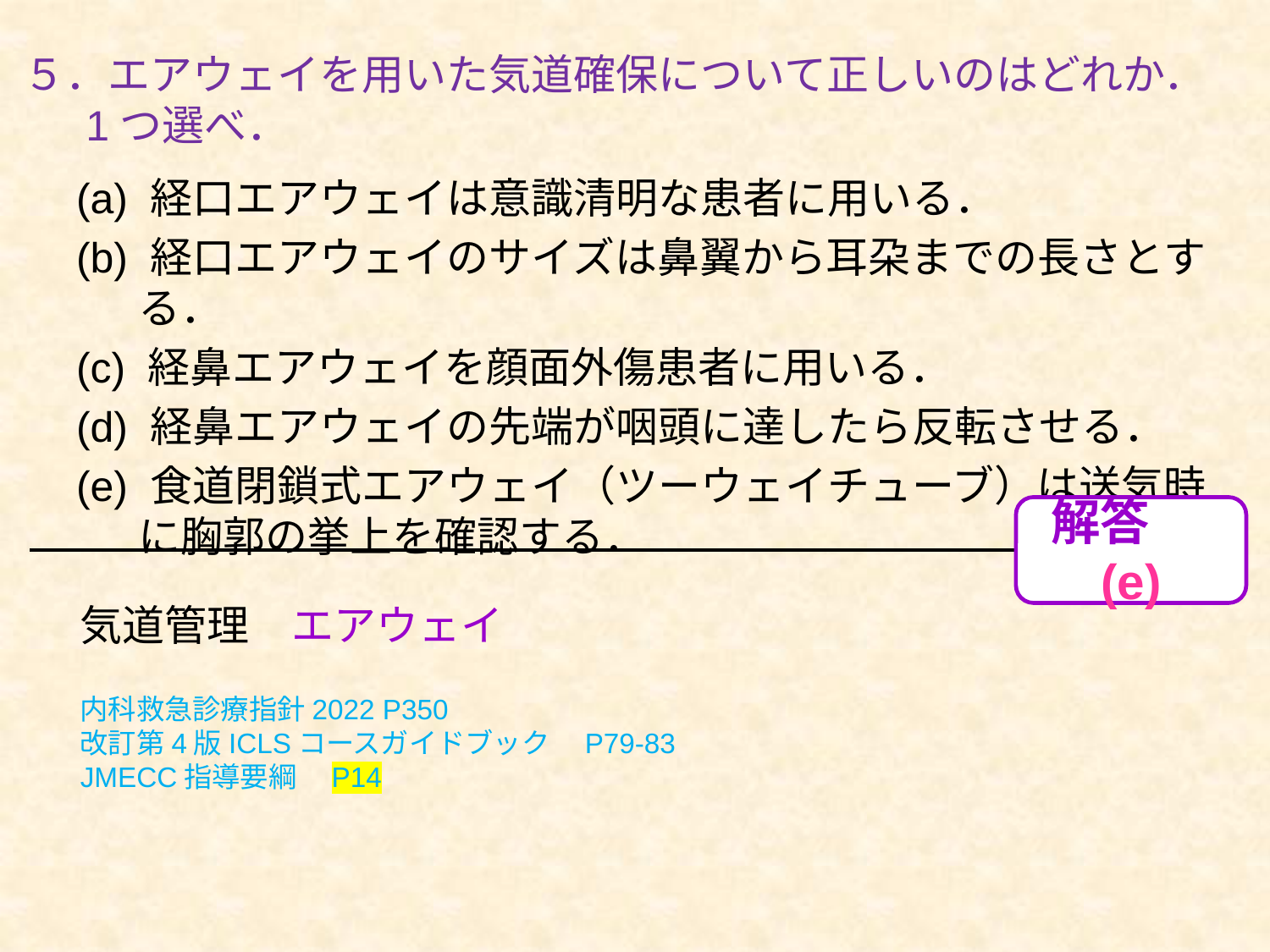

# ５．エアウェイを用いた気道確保について正しいのはどれか．1つ選べ．
(a) 経口エアウェイは意識清明な患者に用いる．
(b) 経口エアウェイのサイズは鼻翼から耳朶までの長さとする．
(c) 経鼻エアウェイを顔面外傷患者に用いる．
(d) 経鼻エアウェイの先端が咽頭に達したら反転させる．
(e) 食道閉鎖式エアウェイ（ツーウェイチューブ）は送気時に胸郭の挙上を確認する．
解答　(e)
気道管理　エアウェイ

内科救急診療指針2022 P350
改訂第4版ICLSコースガイドブック　P79-83
JMECC指導要綱　P14